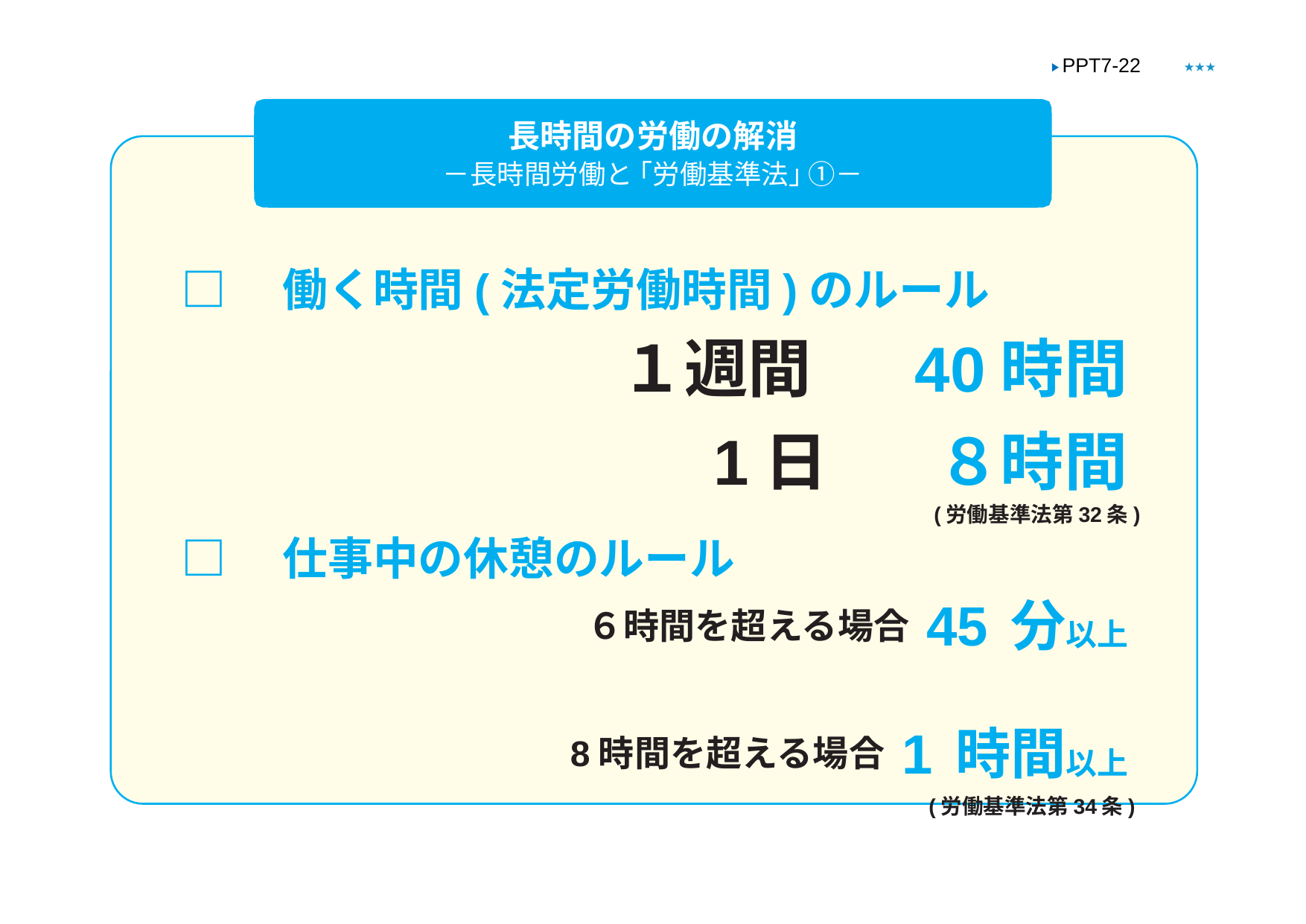

★★★
▶ PPT7-22

長時間の労働の解消
－長時間労働と ｢労働基準法｣ ①－

□　働く時間(法定労働時間)のルール
１週間  　	40時間
1日	８時間
(労働基準法第32条)
□　仕事中の休憩のルール
６時間を超える場合 45分以上
8時間を超える場合 1時間以上
(労働基準法第34条)